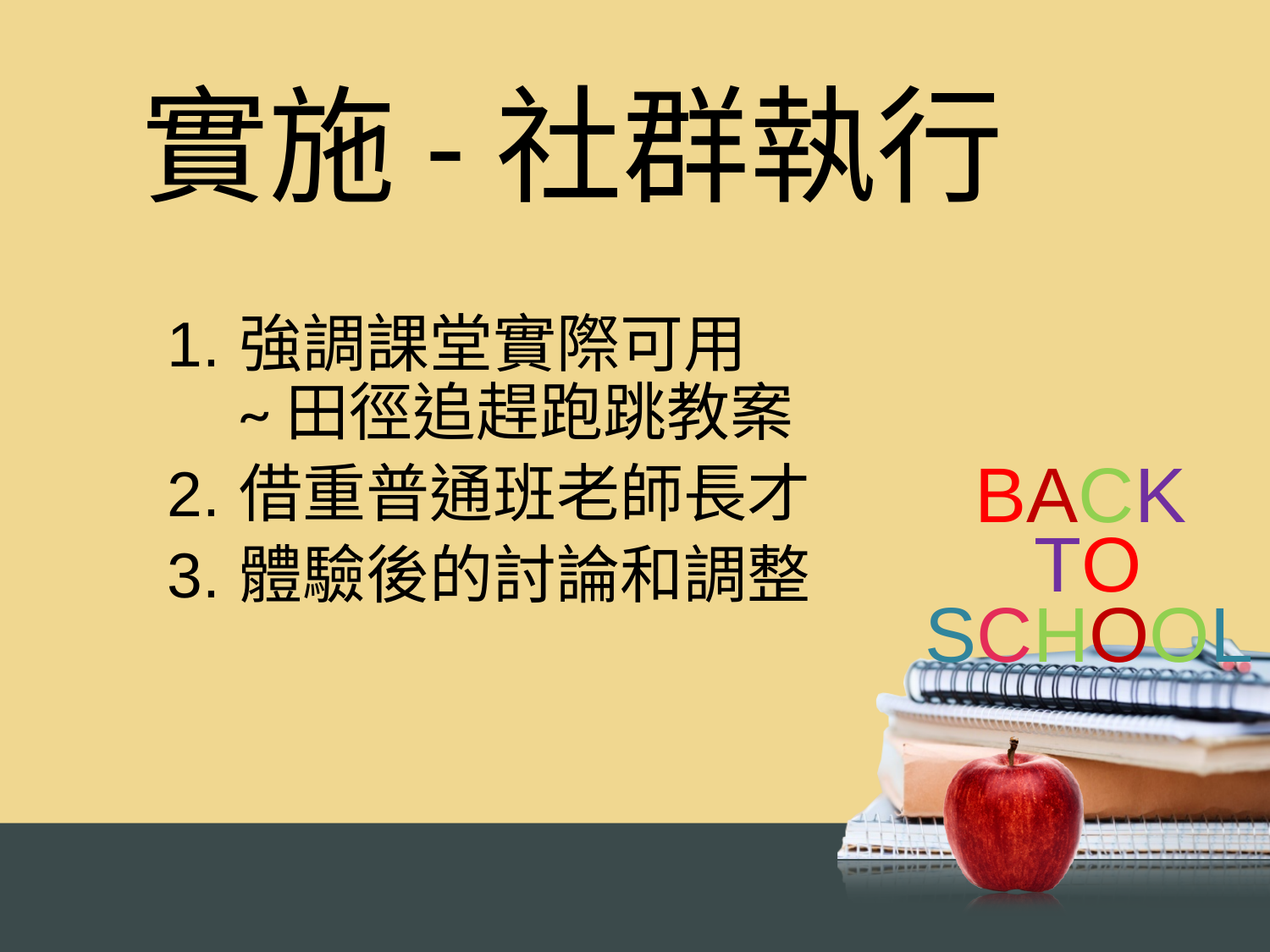

實施-社群執行

強調課堂實際可用
~田徑追趕跑跳教案
借重普通班老師長才
體驗後的討論和調整